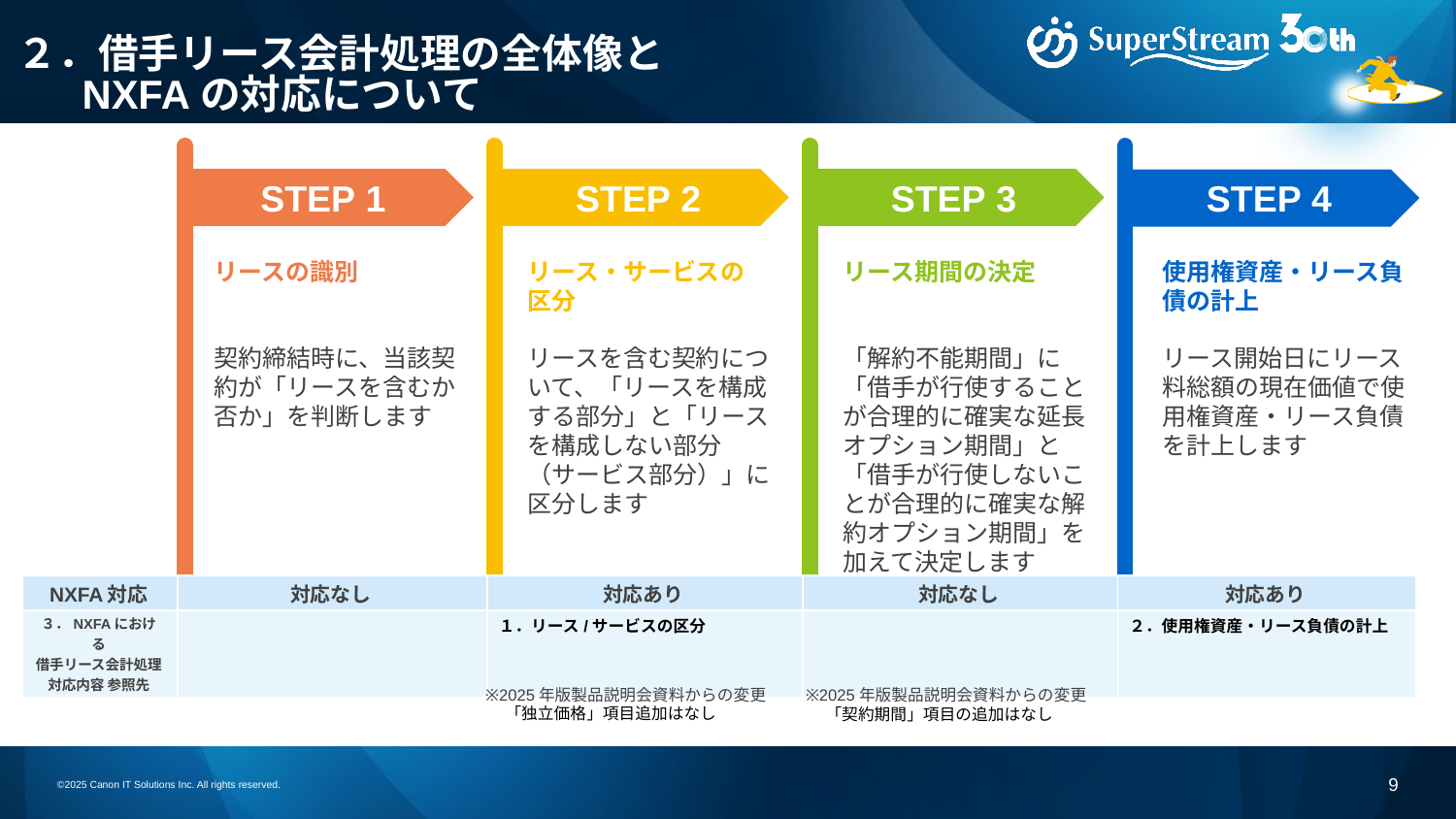

# ２．借手リース会計処理の全体像と NXFAの対応について
STEP 1
STEP 2
STEP 3
STEP 4
リースの識別

契約締結時に、当該契約が「リースを含むか否か」を判断します
リース・サービスの
区分

リースを含む契約について、「リースを構成する部分」と「リースを構成しない部分（サービス部分）」に区分します
リース期間の決定

「解約不能期間」に「借手が行使することが合理的に確実な延長オプション期間」と「借手が行使しないことが合理的に確実な解約オプション期間」を加えて決定します
使用権資産・リース負債の計上

リース開始日にリース料総額の現在価値で使用権資産・リース負債を計上します
| NXFA対応 | 対応なし | 対応あり | 対応なし | 対応あり |
| --- | --- | --- | --- | --- |
| ３．NXFAにおける 借手リース会計処理対応内容 参照先 |  | １．リース/サービスの区分 |  | ２．使用権資産・リース負債の計上 |
※2025年版製品説明会資料からの変更
　 「独立価格」項目追加はなし
※2025年版製品説明会資料からの変更
　 「契約期間」項目の追加はなし
©2025 Canon IT Solutions Inc. All rights reserved.
9